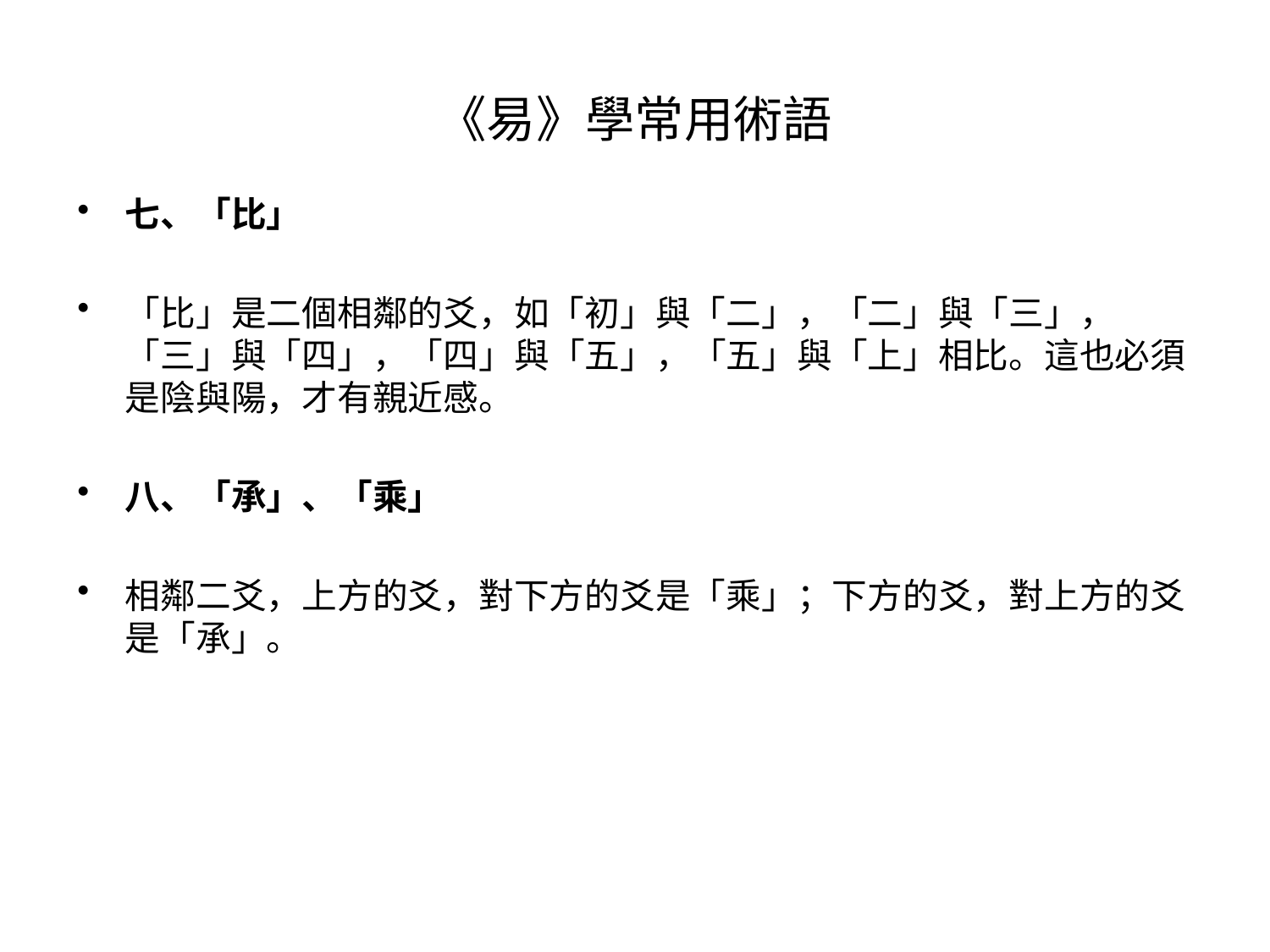

# 《易》學常用術語
七、「比」

「比」是二個相鄰的爻，如「初」與「二」，「二」與「三」，「三」與「四」，「四」與「五」，「五」與「上」相比。這也必須是陰與陽，才有親近感。

八、「承」、「乘」

相鄰二爻，上方的爻，對下方的爻是「乘」；下方的爻，對上方的爻是「承」。